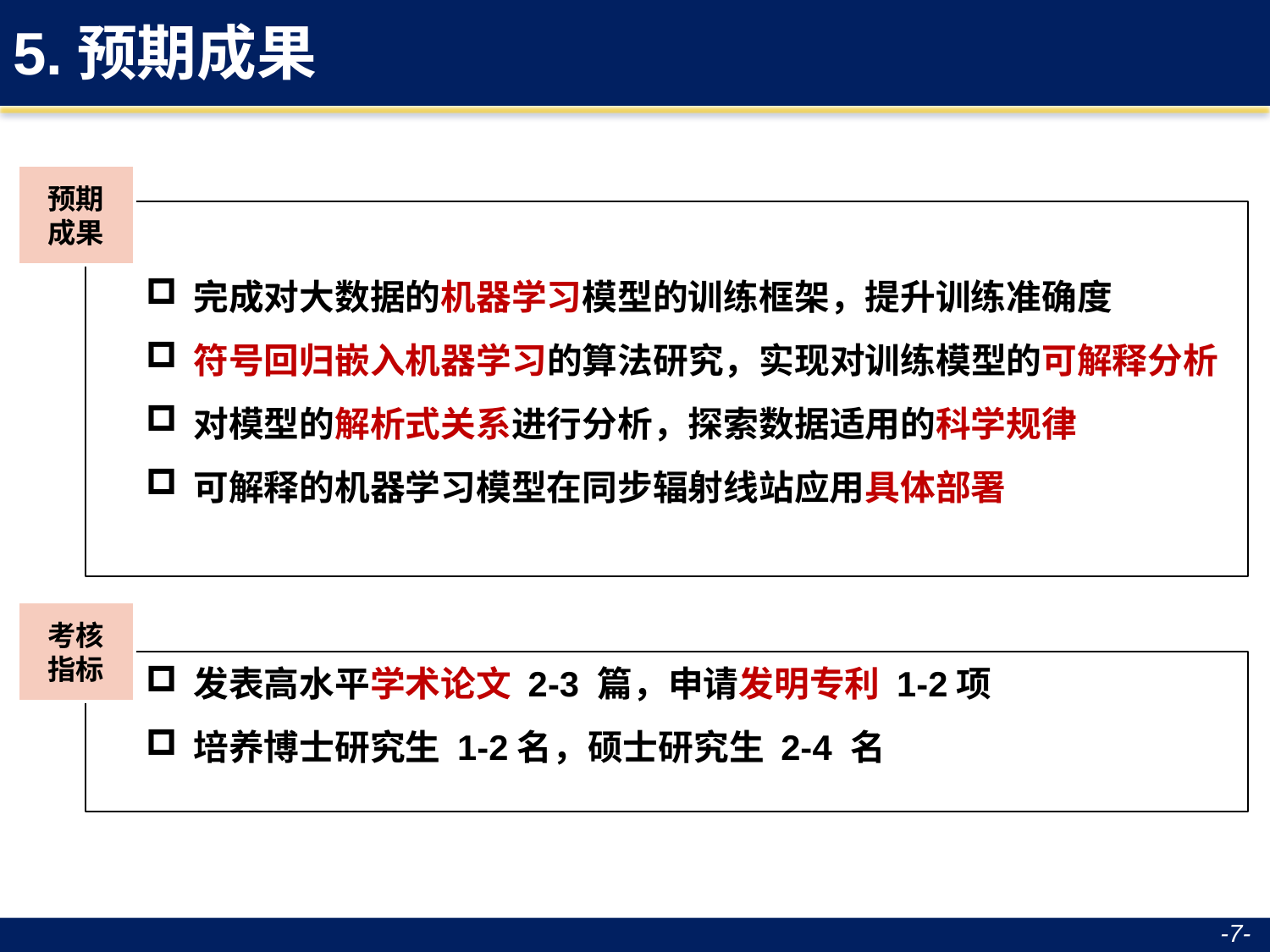

# 5.预期成果
预期
成果

完成对大数据的机器学习模型的训练框架，提升训练准确度
符号回归嵌入机器学习的算法研究，实现对训练模型的可解释分析
对模型的解析式关系进行分析，探索数据适用的科学规律
可解释的机器学习模型在同步辐射线站应用具体部署

考核
指标
发表高水平学术论文 2-3 篇，申请发明专利 1-2项
培养博士研究生 1-2名，硕士研究生 2-4 名

-7-